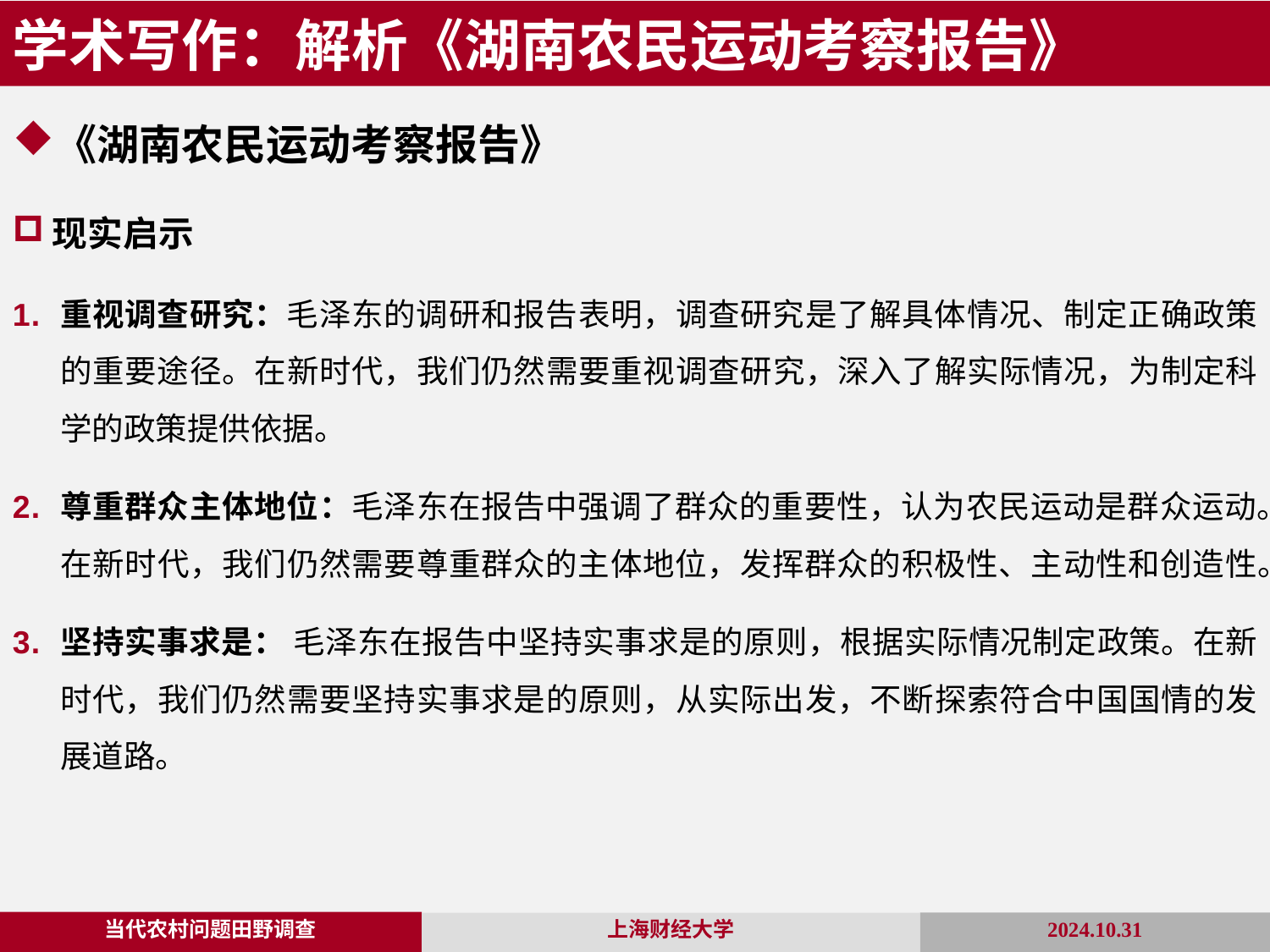

学术写作：解析《湖南农民运动考察报告》
《湖南农民运动考察报告》
现实启示
重视调查研究：毛泽东的调研和报告表明，调查研究是了解具体情况、制定正确政策的重要途径。在新时代，我们仍然需要重视调查研究，深入了解实际情况，为制定科学的政策提供依据。
尊重群众主体地位：毛泽东在报告中强调了群众的重要性，认为农民运动是群众运动。在新时代，我们仍然需要尊重群众的主体地位，发挥群众的积极性、主动性和创造性。
坚持实事求是： 毛泽东在报告中坚持实事求是的原则，根据实际情况制定政策。在新时代，我们仍然需要坚持实事求是的原则，从实际出发，不断探索符合中国国情的发展道路。

当代农村问题田野调查
2024.10.31
上海财经大学